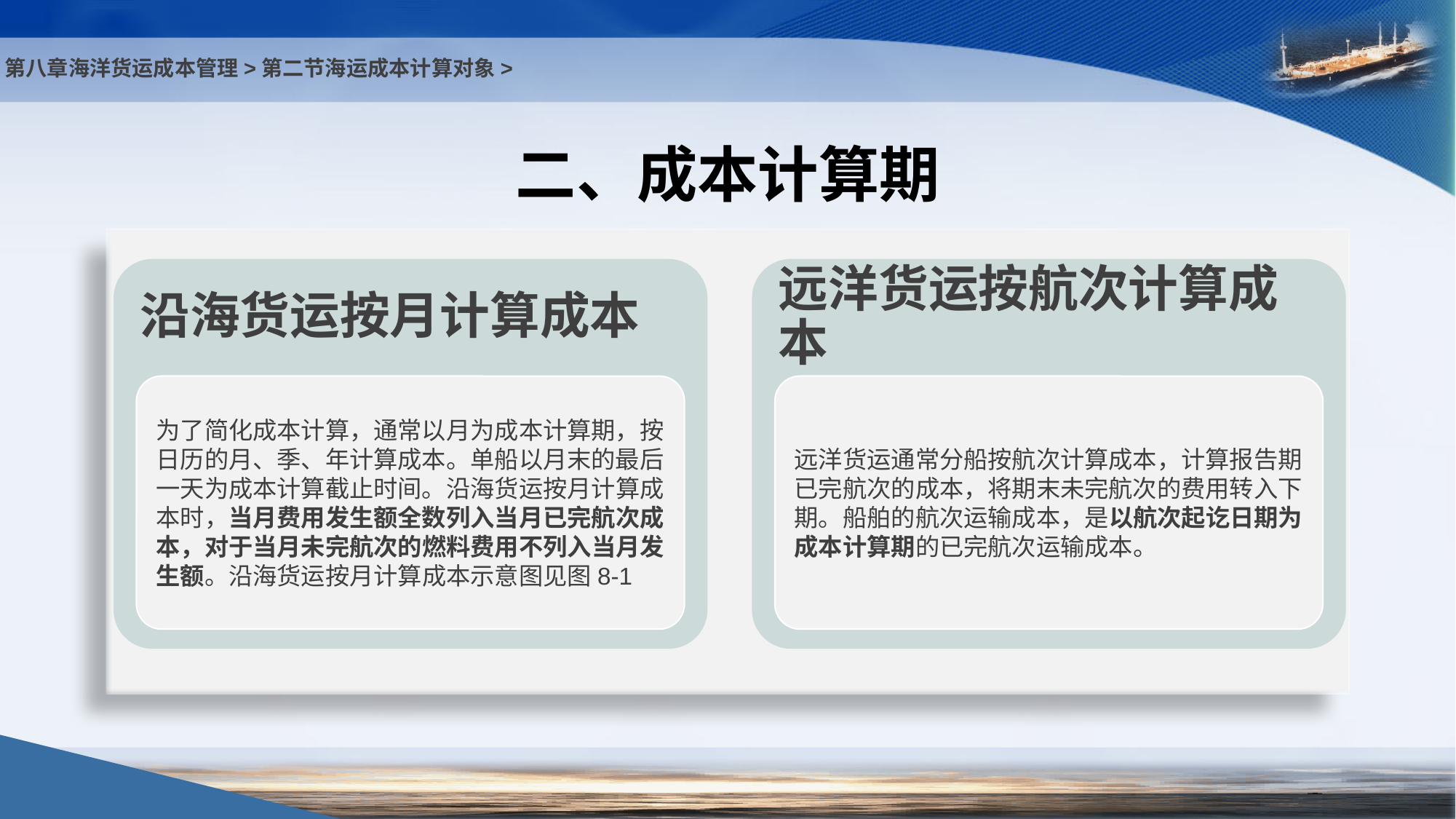

第八章海洋货运成本管理>第二节海运成本计算对象>
# 二、成本计算期
沿海货运按月计算成本
为了简化成本计算，通常以月为成本计算期，按日历的月、季、年计算成本。单船以月末的最后一天为成本计算截止时间。沿海货运按月计算成本时，当月费用发生额全数列入当月已完航次成本，对于当月未完航次的燃料费用不列入当月发生额。沿海货运按月计算成本示意图见图8-1
远洋货运按航次计算成本
远洋货运通常分船按航次计算成本，计算报告期已完航次的成本，将期末未完航次的费用转入下期。船舶的航次运输成本，是以航次起讫日期为成本计算期的已完航次运输成本。